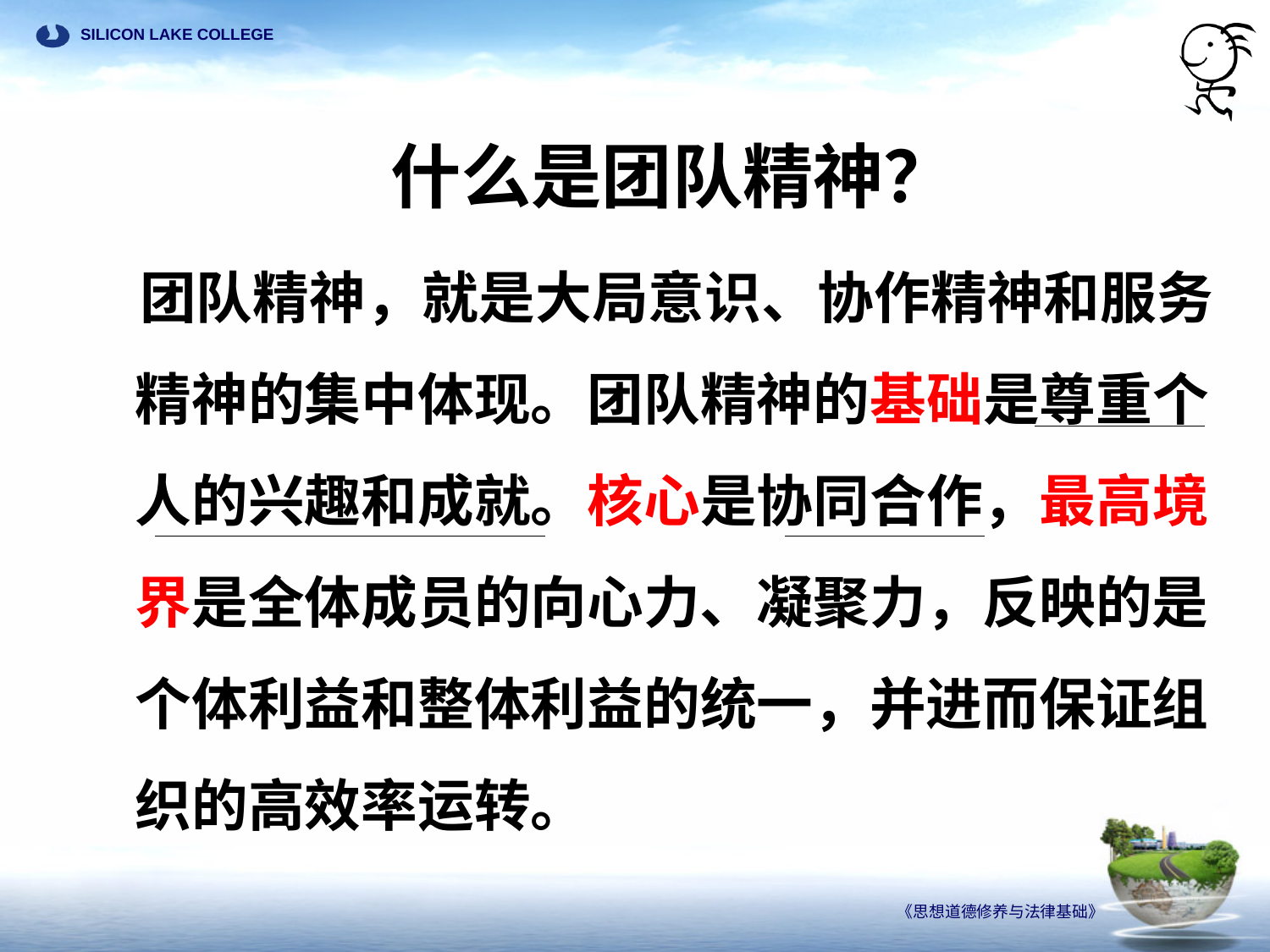

#
什么是团队精神？
   团队精神，就是大局意识、协作精神和服务精神的集中体现。团队精神的基础是尊重个人的兴趣和成就。核心是协同合作，最高境界是全体成员的向心力、凝聚力，反映的是个体利益和整体利益的统一，并进而保证组织的高效率运转。